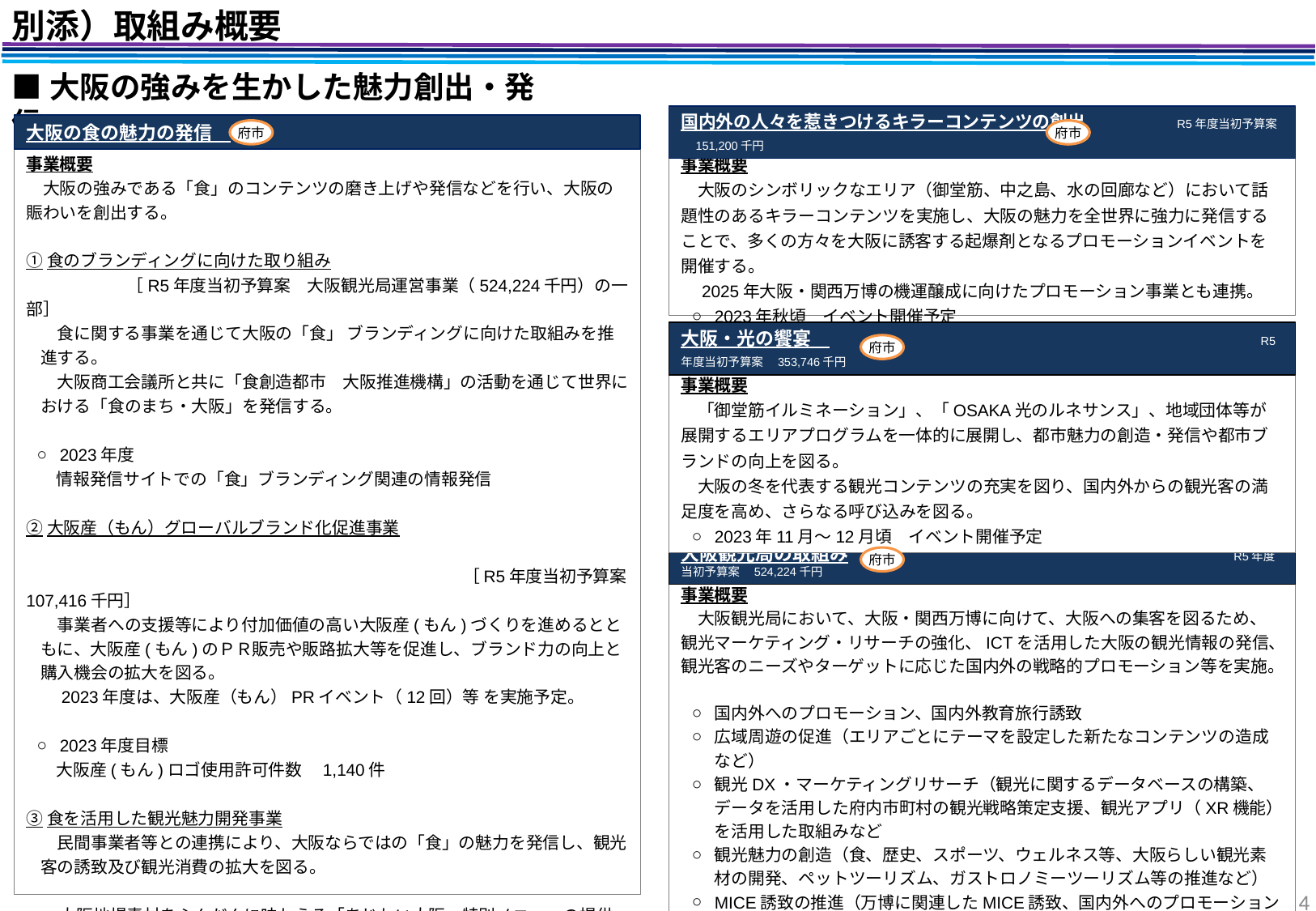

別添）取組み概要
■大阪の強みを生かした魅力創出・発信
大阪の食の魅力の発信
国内外の人々を惹きつけるキラーコンテンツの創出　　　　　　  R5年度当初予算案　151,200千円
府市

府市

事業概要
　大阪の強みである「食」のコンテンツの磨き上げや発信などを行い、大阪の賑わいを創出する。

①食のブランディングに向けた取り組み
　　　　　　［R5年度当初予算案　大阪観光局運営事業（524,224千円）の一部］
　食に関する事業を通じて大阪の「食」 ブランディングに向けた取組みを推進する。
　大阪商工会議所と共に「食創造都市　大阪推進機構」の活動を通じて世界における「食のまち・大阪」を発信する。

2023年度
    情報発信サイトでの「食」ブランディング関連の情報発信

②大阪産（もん）グローバルブランド化促進事業
　　　　　　　　　　　　　　　　　　　　　　　　　　［R5年度当初予算案107,416千円］
　事業者への支援等により付加価値の高い大阪産(もん)づくりを進めるとともに、大阪産(もん)のＰＲ販売や販路拡大等を促進し、ブランド力の向上と購入機会の拡大を図る。
　2023年度は、大阪産（もん）PRイベント（12回）等 を実施予定。

2023年度目標
    大阪産(もん)ロゴ使用許可件数　1,140件

③食を活用した観光魅力開発事業
　民間事業者等との連携により、大阪ならではの「食」の魅力を発信し、観光客の誘致及び観光消費の拡大を図る。

大阪地場素材をふんだんに味わえる「あじわい大阪」特別メニューの提供
エンタメ要素が組み込まれた食と体験のコラボ商品の提供　など

事業概要
　大阪のシンボリックなエリア（御堂筋、中之島、水の回廊など）において話題性のあるキラーコンテンツを実施し、大阪の魅力を全世界に強力に発信することで、多くの方々を大阪に誘客する起爆剤となるプロモーションイベントを開催する。
　2025年大阪・関西万博の機運醸成に向けたプロモーション事業とも連携。
2023年秋頃　イベント開催予定
大阪・光の饗宴　　　　　　　　　　　　　　　　　　　　　　　　　 R5年度当初予算案　353,746千円
府市

事業概要
　「御堂筋イルミネーション」、「OSAKA光のルネサンス」、地域団体等が展開するエリアプログラムを一体的に展開し、都市魅力の創造・発信や都市ブランドの向上を図る。
　大阪の冬を代表する観光コンテンツの充実を図り、国内外からの観光客の満足度を高め、さらなる呼び込みを図る。
2023年11月～12月頃　イベント開催予定
大阪観光局の取組み　　　　　　　　　　　　　　　　　　　 　 R5年度当初予算案　524,224千円
府市

事業概要
　大阪観光局において、大阪・関西万博に向けて、大阪への集客を図るため、観光マーケティング・リサーチの強化、ICTを活用した大阪の観光情報の発信、観光客のニーズやターゲットに応じた国内外の戦略的プロモーション等を実施。

国内外へのプロモーション、国内外教育旅行誘致
広域周遊の促進（エリアごとにテーマを設定した新たなコンテンツの造成など）
観光DX・マーケティングリサーチ（観光に関するデータベースの構築、データを活用した府内市町村の観光戦略策定支援、観光アプリ（XR機能）を活用した取組みなど
観光魅力の創造（食、歴史、スポーツ、ウェルネス等、大阪らしい観光素材の開発、ペットツーリズム、ガストロノミーツーリズム等の推進など）
MICE誘致の推進（万博に関連したMICE誘致、国内外へのプロモーションなど）
観光情報の発信（観光案内所の運営、HPやSNSによる国内外への情報発信など)
4